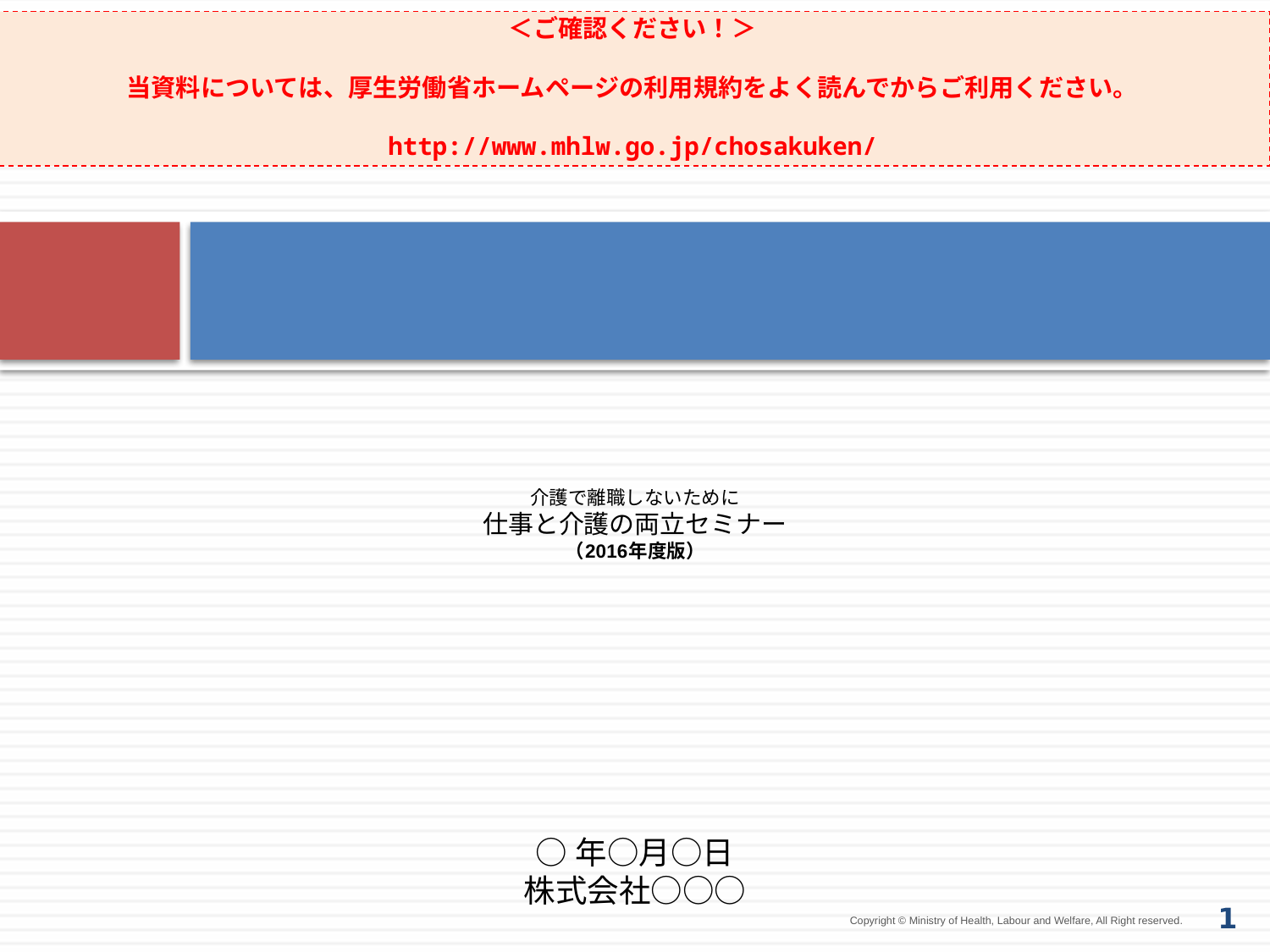

＜ご確認ください！＞
当資料については、厚生労働省ホームページの利用規約をよく読んでからご利用ください。

http://www.mhlw.go.jp/chosakuken/
# 介護で離職しないために 仕事と介護の両立セミナー （2016年度版）
○年○月○日
株式会社○○○
1